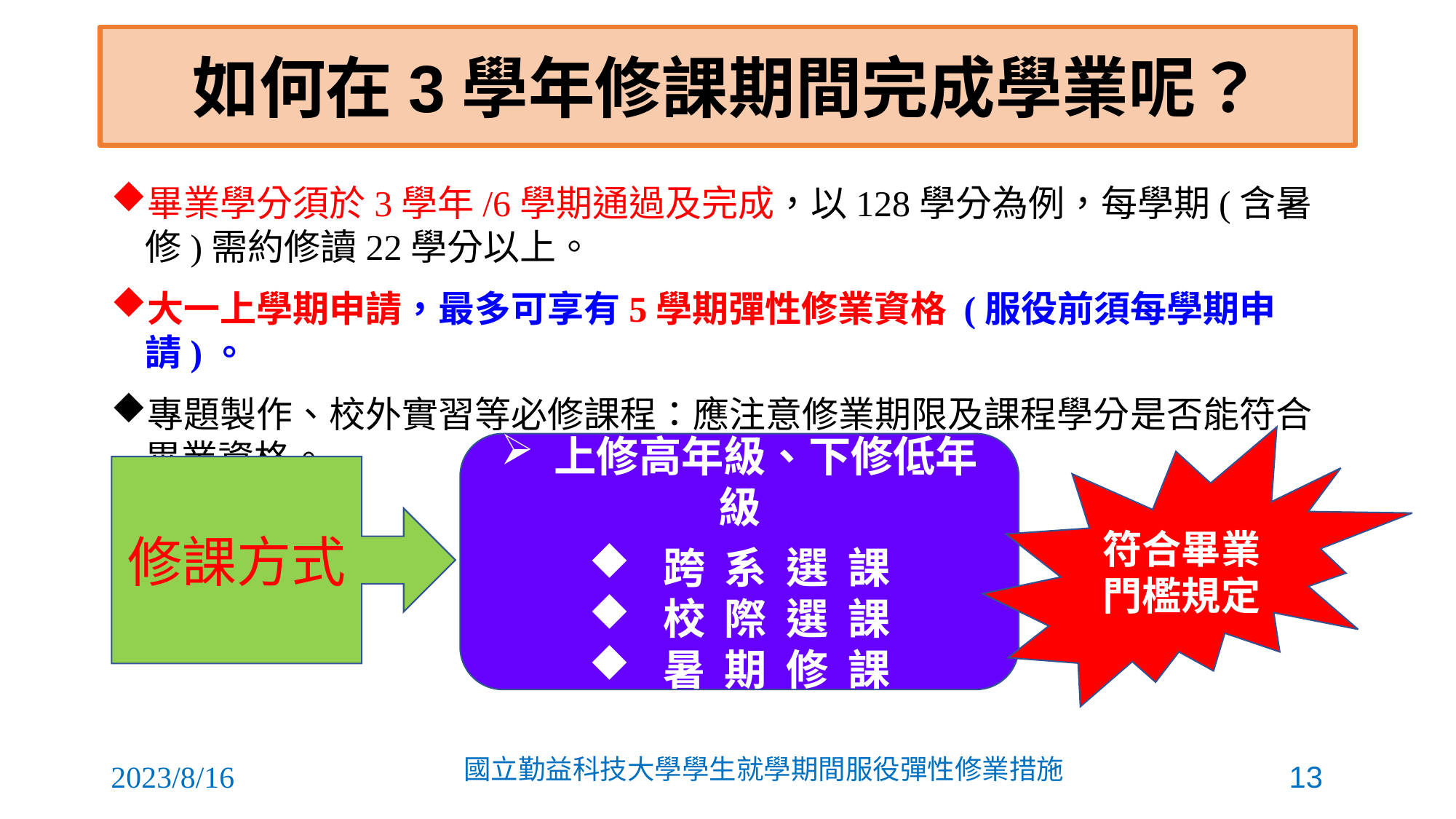

# 如何在3學年修課期間完成學業呢？
畢業學分須於3學年/6學期通過及完成，以128學分為例，每學期(含暑修)需約修讀22學分以上。
大一上學期申請，最多可享有5學期彈性修業資格 (服役前須每學期申請)。
專題製作、校外實習等必修課程：應注意修業期限及課程學分是否能符合畢業資格。
符合畢業門檻規定
 上修高年級、下修低年級
 跨  系  選  課
 校  際  選  課
 暑  期  修  課
修課方式
國立勤益科技大學學生就學期間服役彈性修業措施
2023/8/16
13